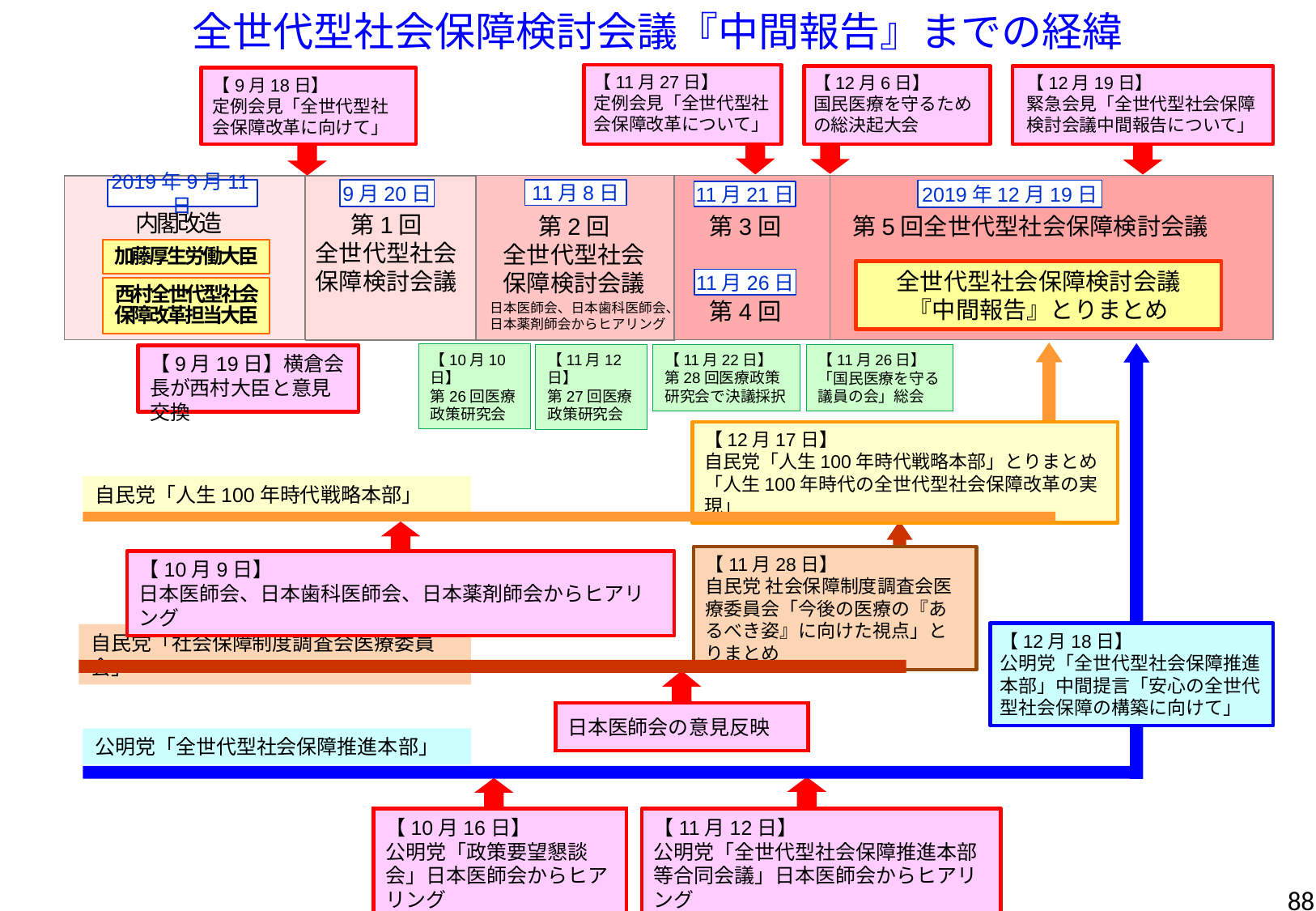

全世代型社会保障検討会議『中間報告』までの経緯
【11月27日】
定例会見「全世代型社会保障改革について」
【12月6日】
国民医療を守るための総決起大会
【12月19日】
緊急会見「全世代型社会保障検討会議中間報告について」
【9月18日】
定例会見「全世代型社会保障改革に向けて」

第5回全世代型社会保障検討会議
2019年9月11日
9月20日
11月8日
2019年12月19日
11月21日
内閣改造
第1回
全世代型社会保障検討会議
第2回
全世代型社会保障検討会議
第3回

第4回

加藤厚生労働大臣
全世代型社会保障検討会議
『中間報告』とりまとめ
11月26日
西村全世代型社会保障改革担当大臣
日本医師会、日本歯科医師会、日本薬剤師会からヒアリング
【10月10日】
第26回医療政策研究会
【11月22日】
第28回医療政策研究会で決議採択
【11月12日】
第27回医療政策研究会
【11月26日】
「国民医療を守る議員の会」総会
【9月19日】横倉会長が西村大臣と意見交換

【12月17日】
自民党「人生100年時代戦略本部」とりまとめ
「人生100年時代の全世代型社会保障改革の実現」
自民党「人生100年時代戦略本部」

【11月28日】
自民党 社会保障制度調査会医療委員会「今後の医療の『あるべき姿』に向けた視点」とりまとめ

【10月9日】
日本医師会、日本歯科医師会、日本薬剤師会からヒアリング

【12月18日】
公明党「全世代型社会保障推進本部」中間提言「安心の全世代型社会保障の構築に向けて」
自民党「社会保障制度調査会医療委員会」

日本医師会の意見反映
公明党「全世代型社会保障推進本部」

【10月16日】
公明党「政策要望懇談会」日本医師会からヒアリング
【11月12日】
公明党「全世代型社会保障推進本部等合同会議」日本医師会からヒアリング
88